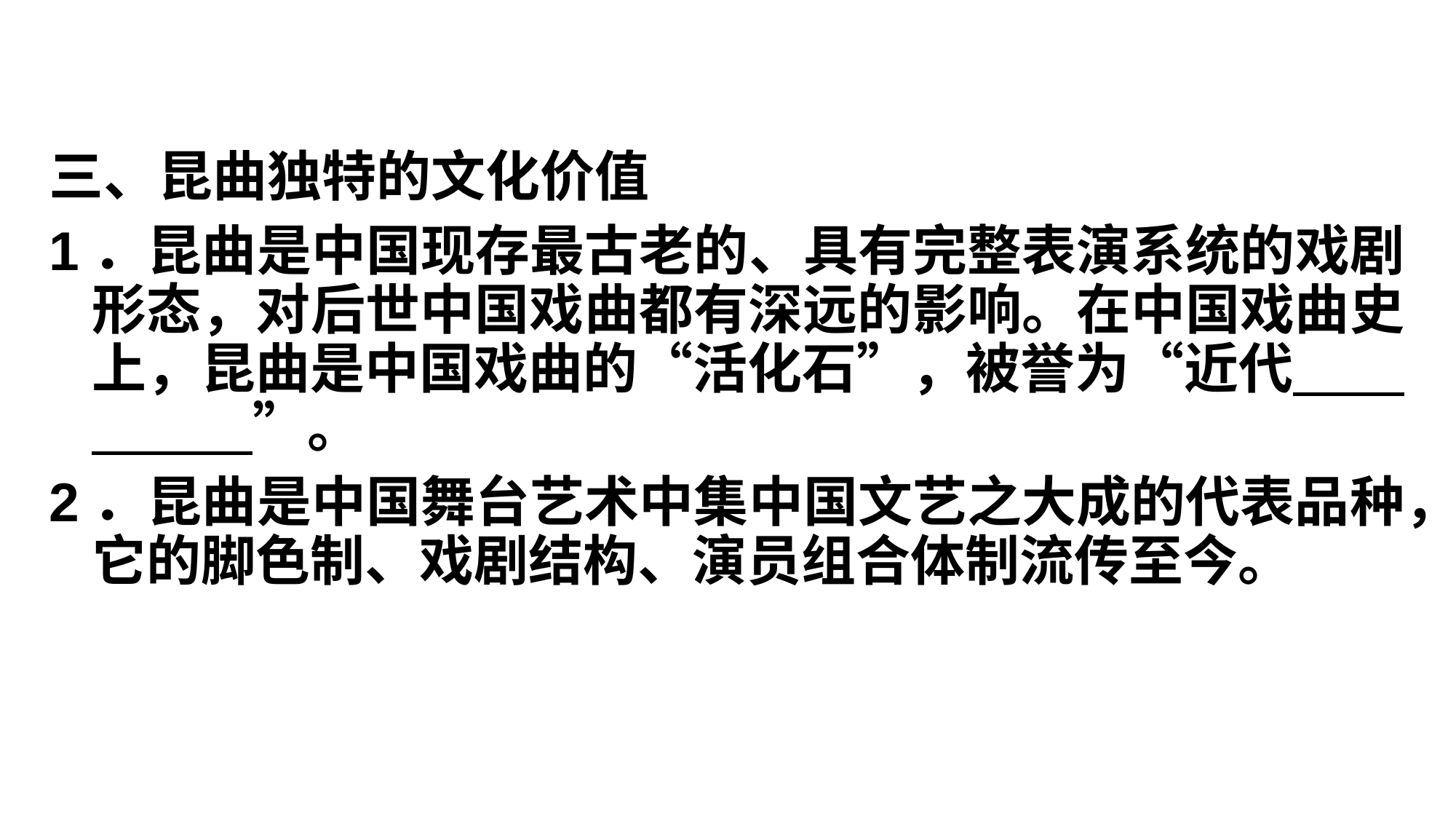

三、昆曲独特的文化价值
1．昆曲是中国现存最古老的、具有完整表演系统的戏剧形态，对后世中国戏曲都有深远的影响。在中国戏曲史上，昆曲是中国戏曲的“活化石”，被誉为“近代                       ”。
2．昆曲是中国舞台艺术中集中国文艺之大成的代表品种，它的脚色制、戏剧结构、演员组合体制流传至今。